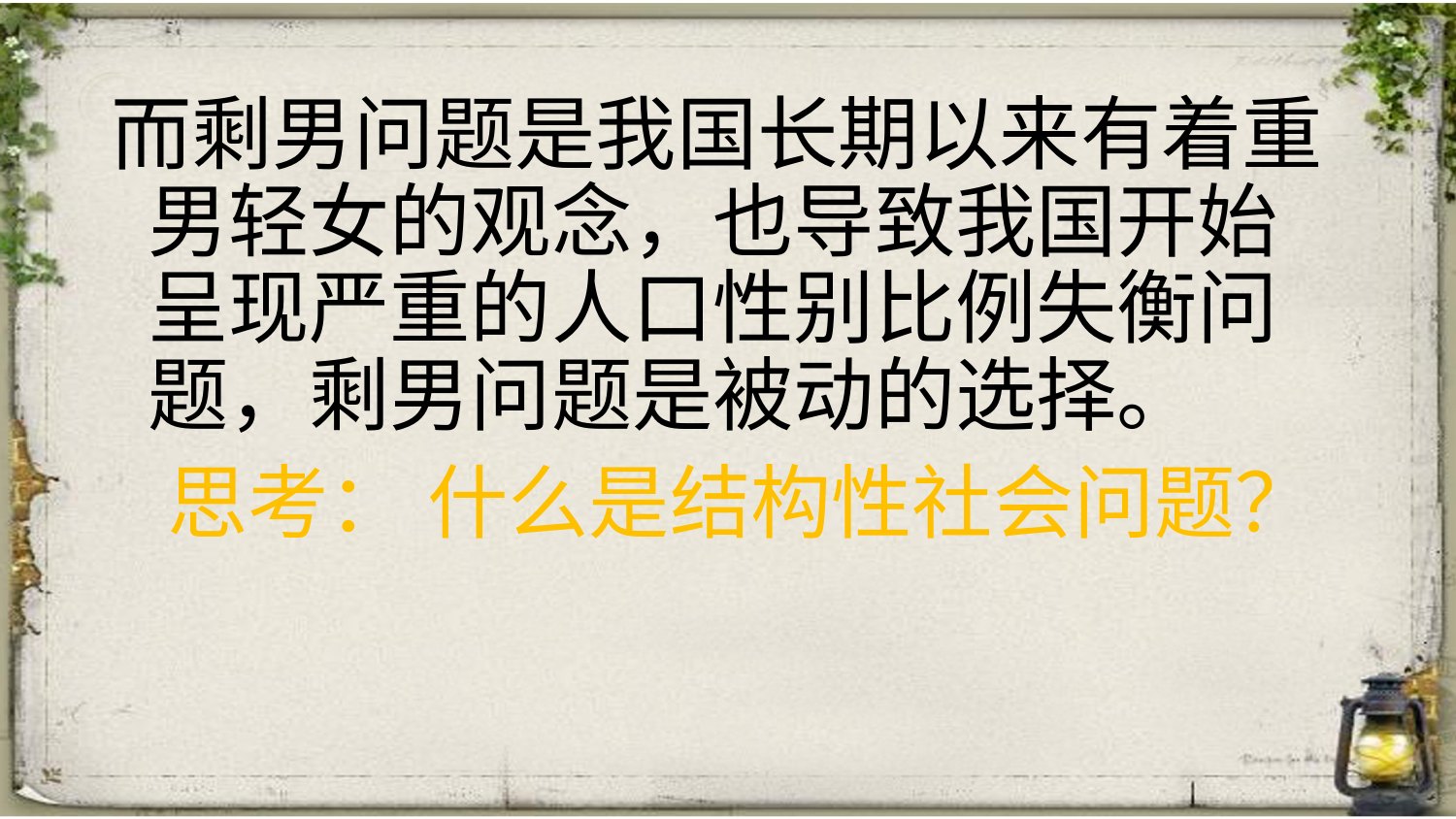

#
而剩男问题是我国长期以来有着重男轻女的观念，也导致我国开始呈现严重的人口性别比例失衡问题，剩男问题是被动的选择。
  思考： 什么是结构性社会问题？